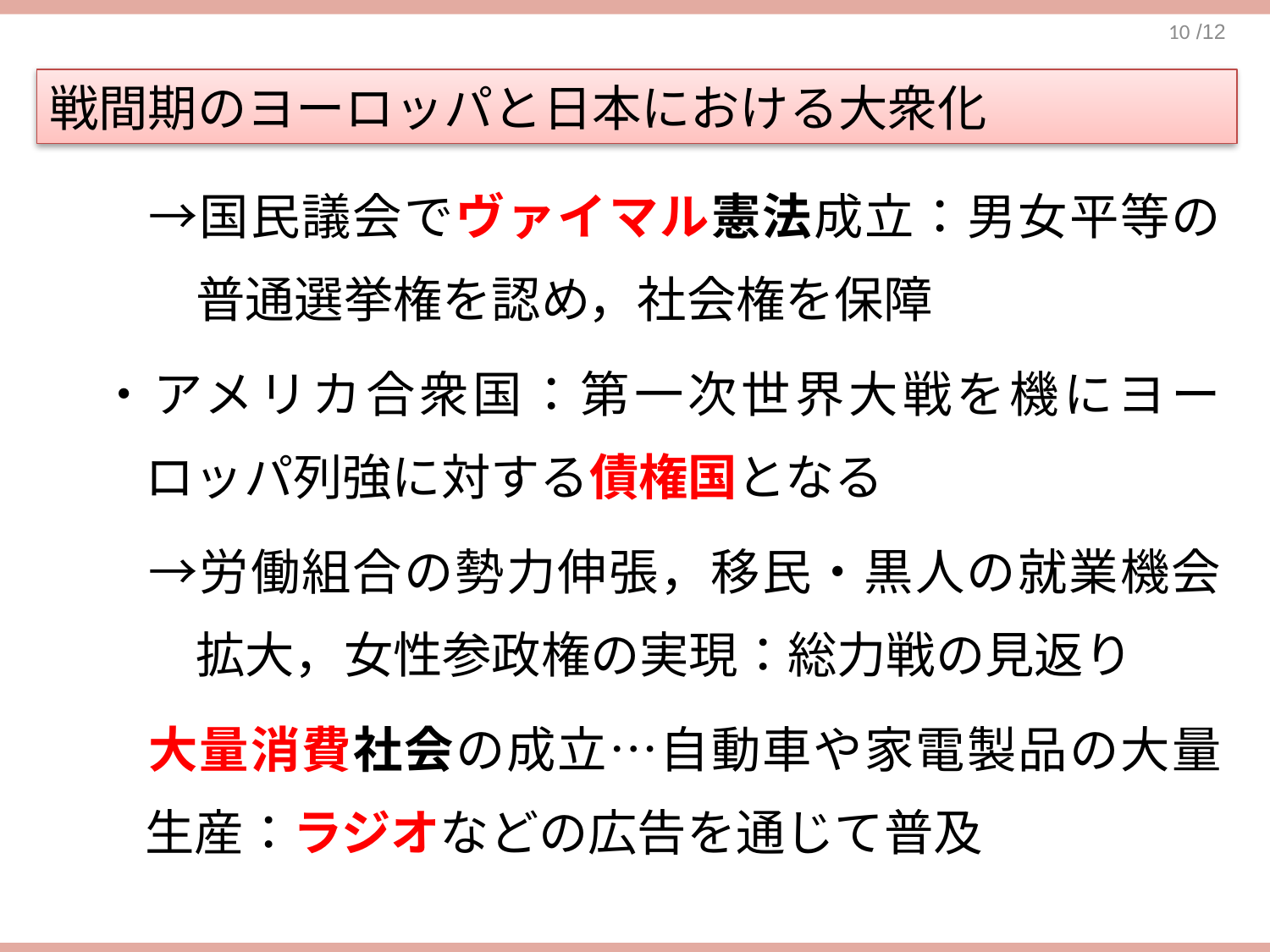

戦間期のヨーロッパと日本における大衆化
　　→国民議会でヴァイマル憲法成立：男女平等の普通選挙権を認め，社会権を保障
　・アメリカ合衆国：第一次世界大戦を機にヨーロッパ列強に対する債権国となる
　　→労働組合の勢力伸張，移民・黒人の就業機会拡大，女性参政権の実現：総力戦の見返り
　　大量消費社会の成立…自動車や家電製品の大量生産：ラジオなどの広告を通じて普及